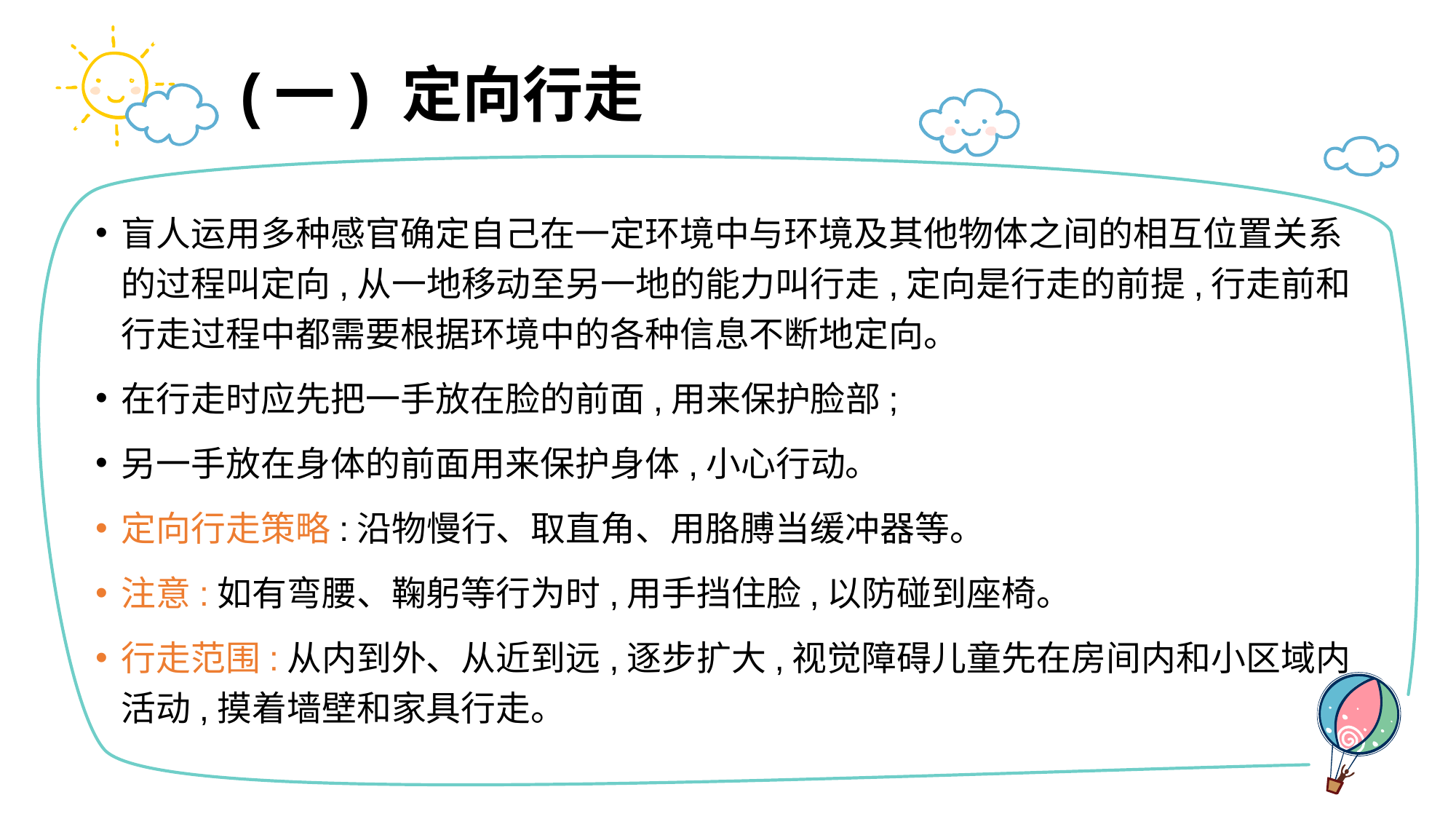

# (一) 定向行走
盲人运用多种感官确定自己在一定环境中与环境及其他物体之间的相互位置关系的过程叫定向,从一地移动至另一地的能力叫行走,定向是行走的前提,行走前和行走过程中都需要根据环境中的各种信息不断地定向。
在行走时应先把一手放在脸的前面,用来保护脸部;
另一手放在身体的前面用来保护身体,小心行动。
定向行走策略:沿物慢行、取直角、用胳膊当缓冲器等。
注意:如有弯腰、鞠躬等行为时,用手挡住脸,以防碰到座椅。
行走范围:从内到外、从近到远,逐步扩大,视觉障碍儿童先在房间内和小区域内活动,摸着墙壁和家具行走。